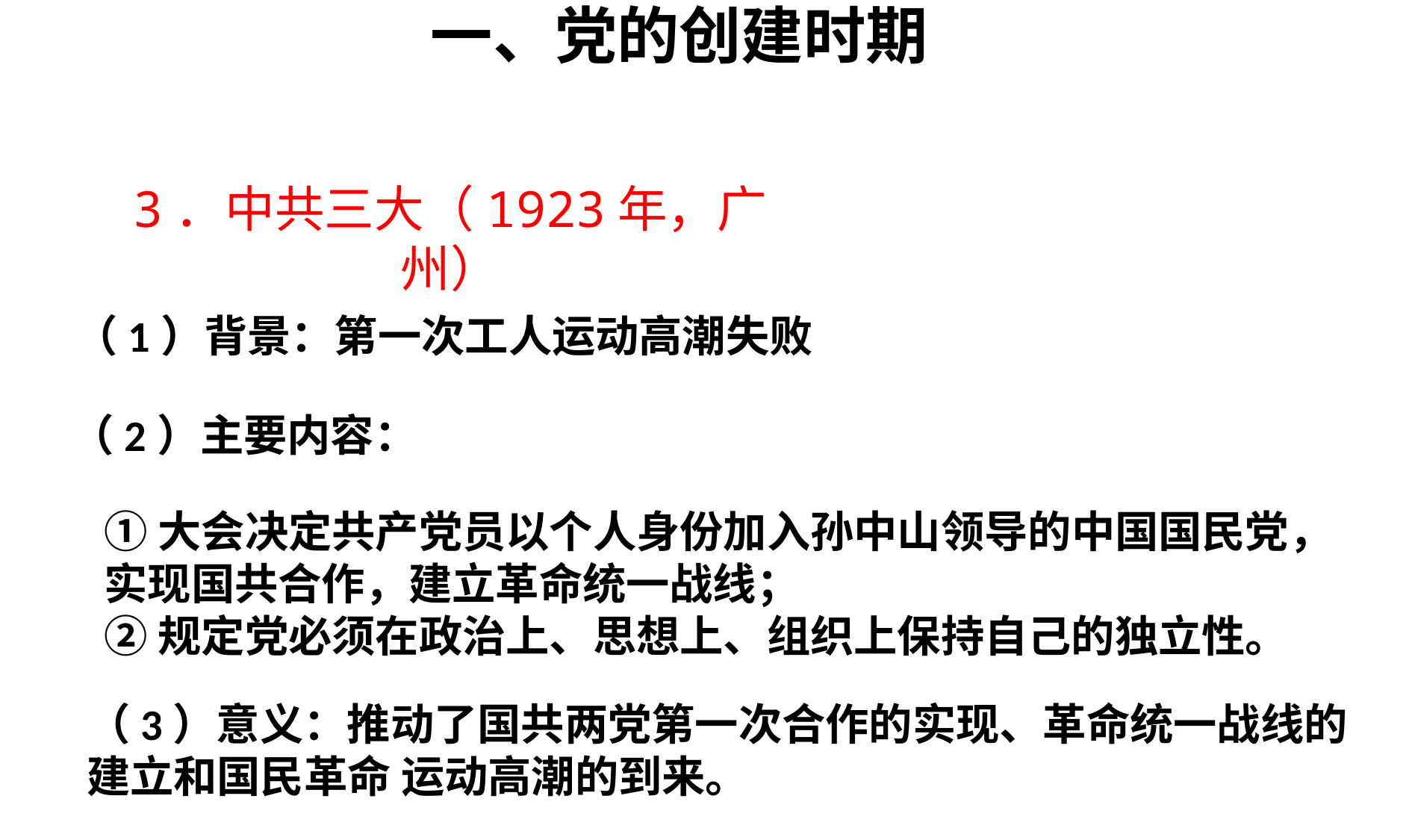

一、党的创建时期
3．中共三大（1923年，广州）
（1）背景：第一次工人运动高潮失败
（2）主要内容：
①大会决定共产党员以个人身份加入孙中山领导的中国国民党，实现国共合作，建立革命统一战线；
②规定党必须在政治上、思想上、组织上保持自己的独立性。
（3）意义：推动了国共两党第一次合作的实现、革命统一战线的建立和国民革命 运动高潮的到来。